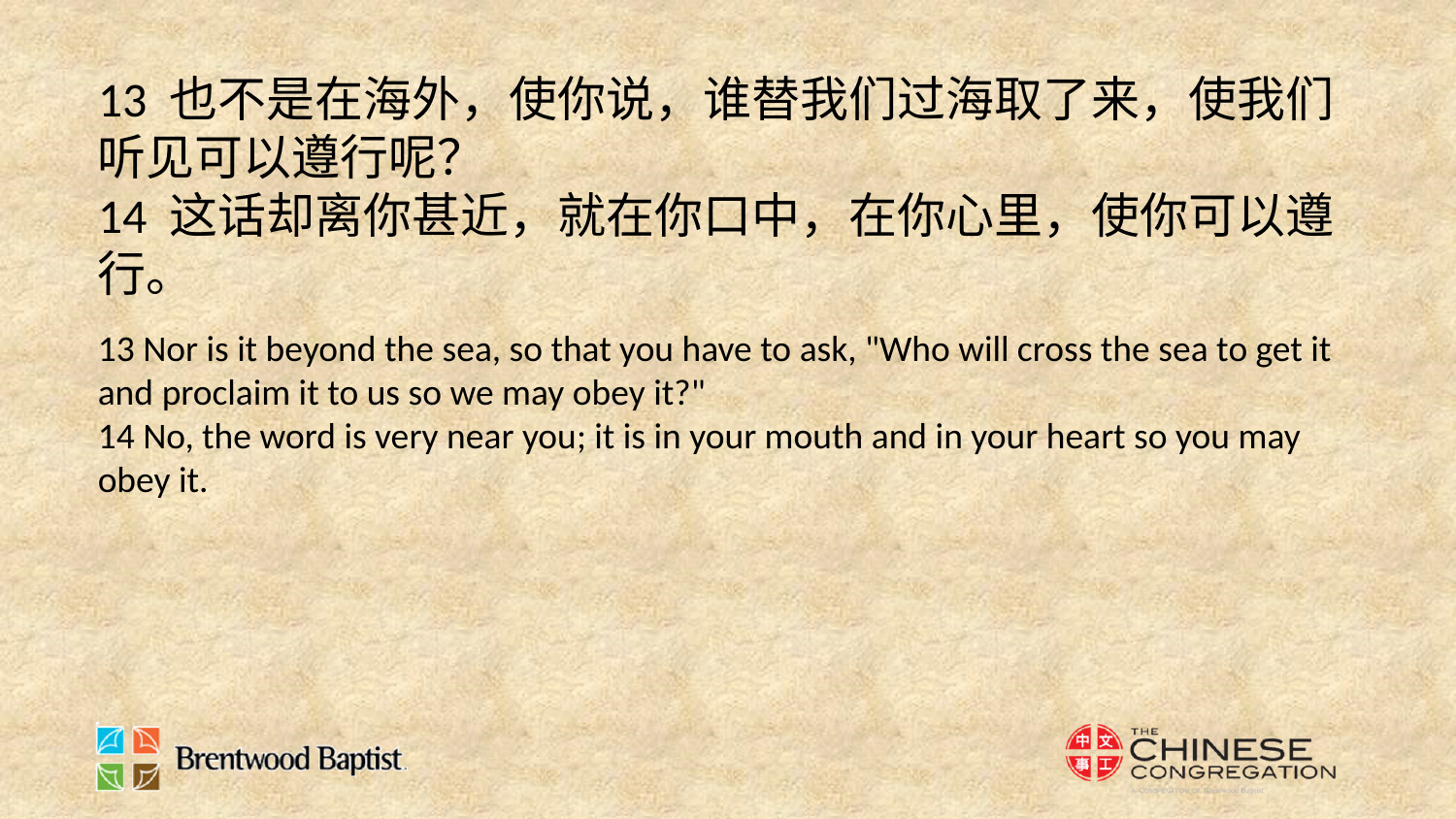

13 也不是在海外，使你说，谁替我们过海取了来，使我们听见可以遵行呢？
14 这话却离你甚近，就在你口中，在你心里，使你可以遵行。

13 Nor is it beyond the sea, so that you have to ask, "Who will cross the sea to get it and proclaim it to us so we may obey it?"
14 No, the word is very near you; it is in your mouth and in your heart so you may obey it.